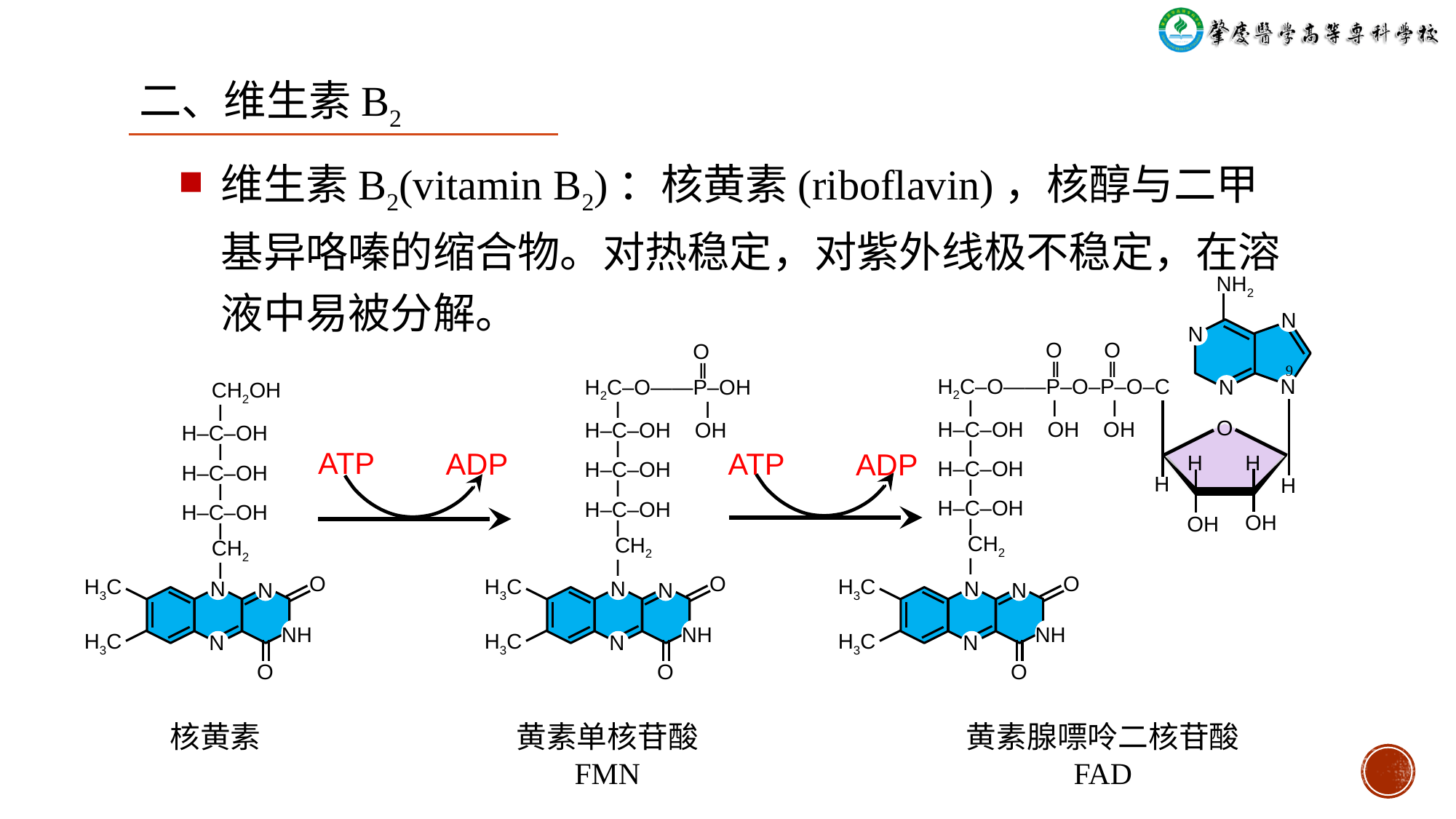

二、维生素B2
维生素B2(vitamin B2)：核黄素(riboflavin)，核醇与二甲基异咯嗪的缩合物。对热稳定，对紫外线极不稳定，在溶液中易被分解。
NH2
N

N

                  O       O
                   ‖        ‖
H2C‒O——P‒O‒P‒O‒C
     ⅼ             ⅼ         ⅼ
H‒C‒OH    OH    OH
     ⅼ
H‒C‒OH
     ⅼ
H‒C‒OH
     ⅼ
     CH2
     ⅼ
                  O
                   ‖
H2C‒O——P‒OH
     ⅼ              ⅼ
H‒C‒OH    OH
     ⅼ
H‒C‒OH
     ⅼ
H‒C‒OH
     ⅼ
     CH2
     ⅼ
9
N
N

     CH2OH
      ⅼ
H‒C‒OH
      ⅼ
H‒C‒OH
      ⅼ
H‒C‒OH
      ⅼ
     CH2
      ⅼ
O

ATP
ADP
ATP
ADP
H
H
H
H
OH
OH
H3C

N
N
O

NH
H3C
N

O
H3C

N
N
O

NH
H3C
N

O
H3C

N
N
O

NH
H3C
N

O
核黄素
黄素单核苷酸
FMN
黄素腺嘌呤二核苷酸
FAD